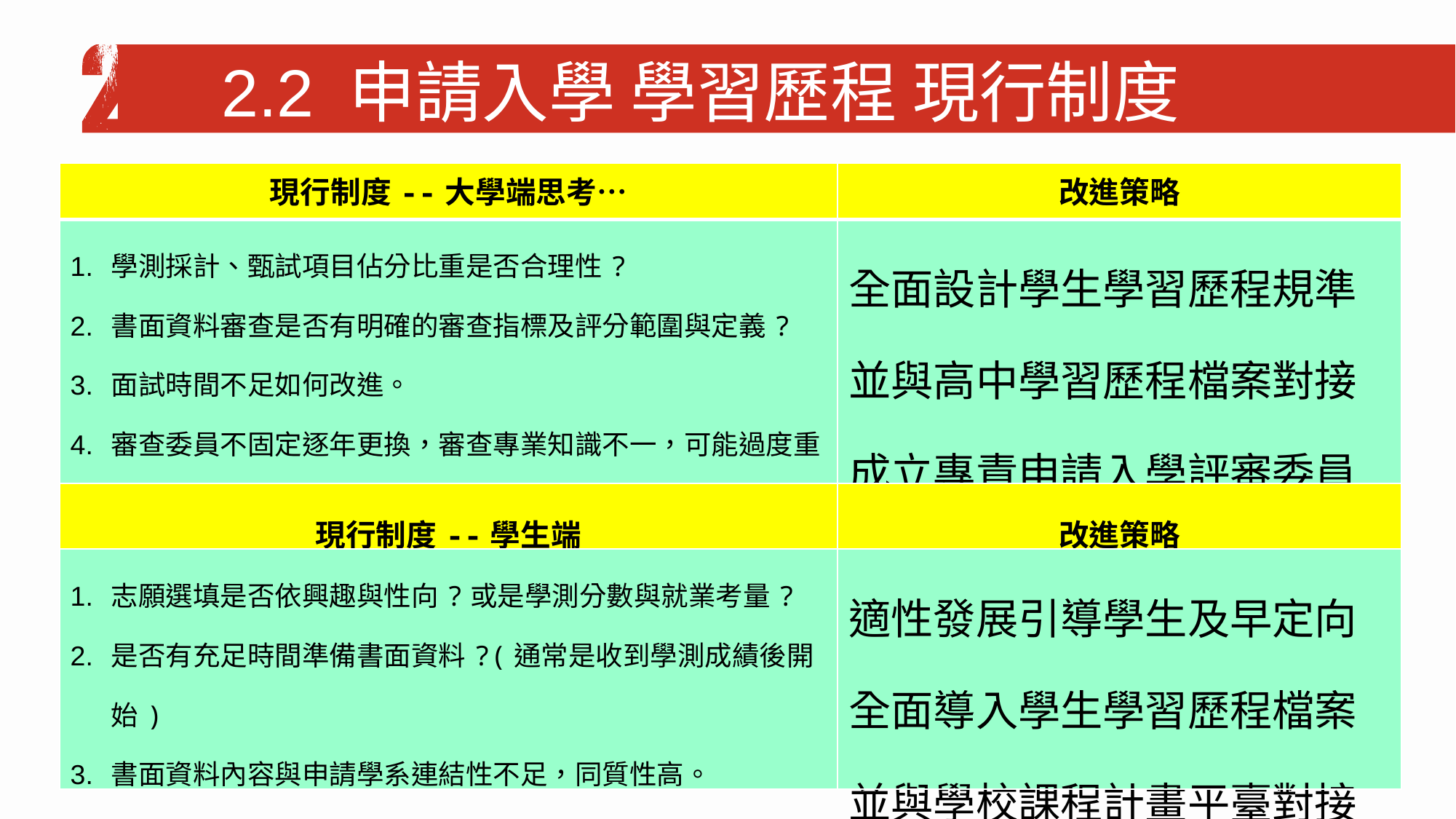

2.2 申請入學 學習歷程 現行制度
| 現行制度--大學端思考… | 改進策略 |
| --- | --- |
| 學測採計、甄試項目佔分比重是否合理性? 書面資料審查是否有明確的審查指標及評分範圍與定義? 面試時間不足如何改進。 審查委員不固定逐年更換，審查專業知識不一，可能過度重視明星高中。 | 全面設計學生學習歷程規準 並與高中學習歷程檔案對接 成立專責申請入學評審委員 |
| 現行制度--學生端 | 改進策略 |
| 志願選填是否依興趣與性向?或是學測分數與就業考量? 是否有充足時間準備書面資料?(通常是收到學測成績後開始) 書面資料內容與申請學系連結性不足，同質性高。 | 適性發展引導學生及早定向 全面導入學生學習歷程檔案 並與學校課程計畫平臺對接 |